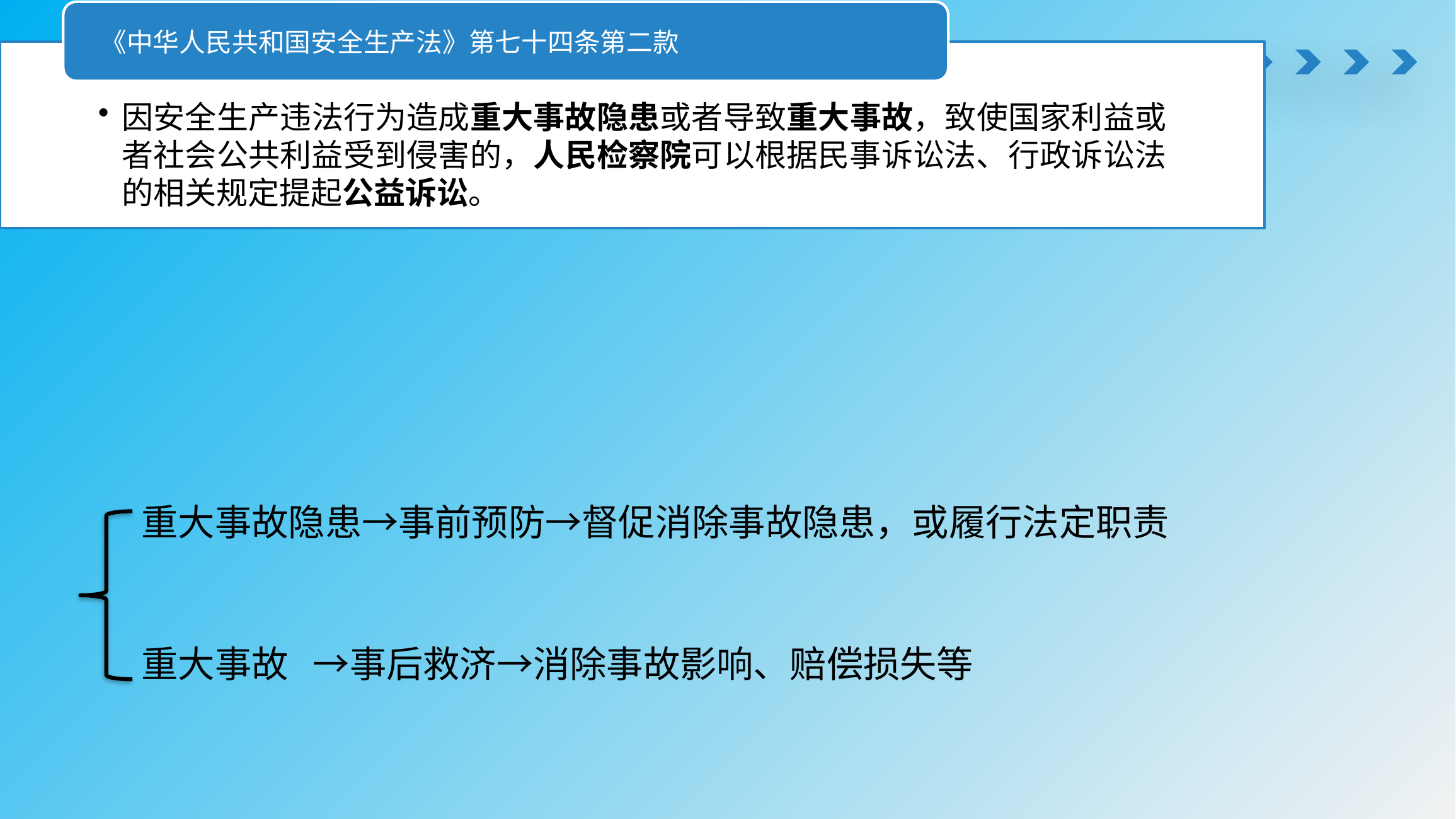

# （四）加强保障制度建设
       3.建立安全生产的公益诉讼制度

因安全生产违法行为造成重大事故隐患或者导致重大事故，致使国家利益或者社会公共利益受到侵害的，人民检察院可以根据民事诉讼法、行政诉讼法的相关规定提起公益诉讼。
《中华人民共和国安全生产法》第七十四条第二款

重大事故隐患→事前预防→督促消除事故隐患，或履行法定职责

重大事故   →事后救济→消除事故影响、赔偿损失等